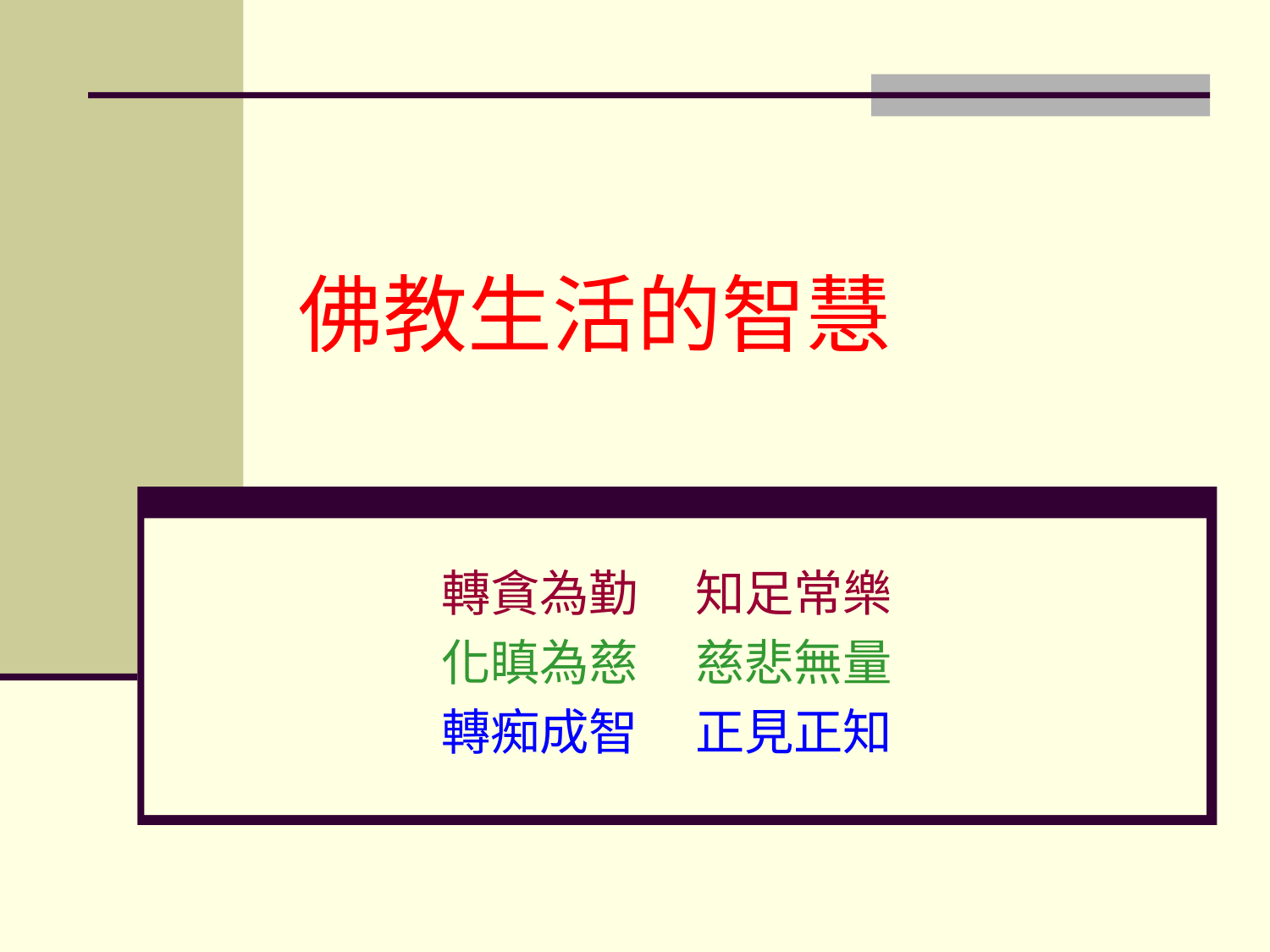

# 佛教生活的智慧
轉貪為勤	知足常樂
化瞋為慈	慈悲無量
轉痴成智	正見正知